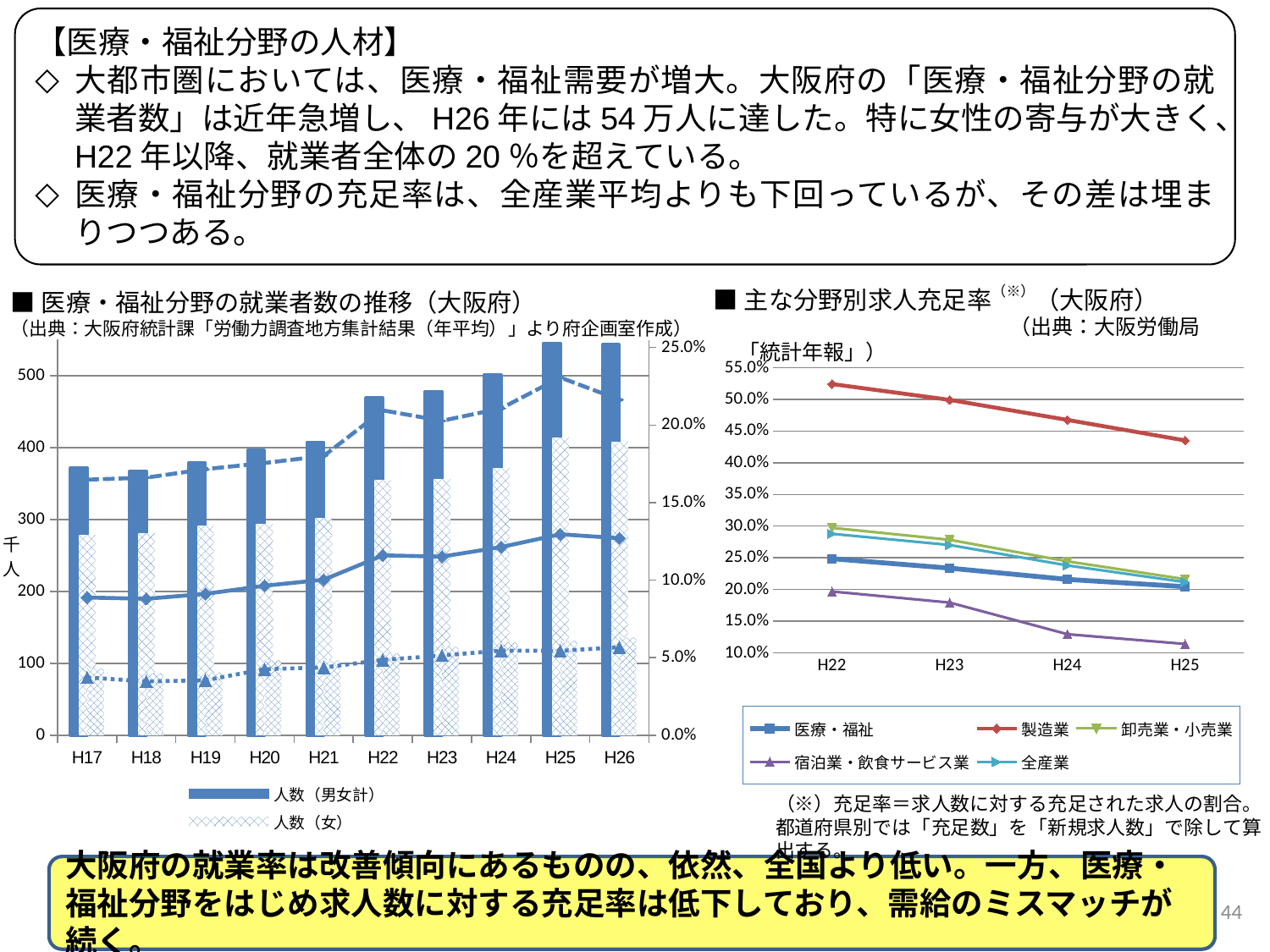

【医療・福祉分野の人材】
大都市圏においては、医療・福祉需要が増大。大阪府の「医療・福祉分野の就業者数」は近年急増し、H26年には54万人に達した。特に女性の寄与が大きく、H22年以降、就業者全体の20％を超えている。
医療・福祉分野の充足率は、全産業平均よりも下回っているが、その差は埋まりつつある。
■主な分野別求人充足率（※）（大阪府）
　　　　　　　　　　　　　　（出典：大阪労働局「統計年報」）
■医療・福祉分野の就業者数の推移（大阪府）
（出典：大阪府統計課「労働力調査地方集計結果（年平均）」より府企画室作成）

### Chart

| Category | 人数（男女計） | 人数（女） | 人数（男） | 就業者全体に占める割合（男女計） | 就業者全体に占める割合（女） | 就業者全体に占める割合（男） |
|---|---|---|---|---|---|---|
| H17 | 372.0 | 279.0 | 93.0 | 0.08874045801526717 | 0.16479621972829298 | 0.03721488595438175 |
| H18 | 367.0 | 281.0 | 86.0 | 0.08792525155725922 | 0.1660756501182033 | 0.034635521546516314 |
| H19 | 379.0 | 292.0 | 87.0 | 0.09108387406873347 | 0.17156286721504113 | 0.03538023586823912 |
| H20 | 397.0 | 294.0 | 104.0 | 0.09635922330097087 | 0.1755223880597015 | 0.0425357873210634 |
| H21 | 407.0 | 302.0 | 104.0 | 0.10022162029056883 | 0.1800834824090638 | 0.0436241610738255 |
| H22 | 469.0 | 355.0 | 114.0 | 0.11597428288822947 | 0.20943952802359883 | 0.04853128991060025 |
| H23 | 478.0 | 356.0 | 123.0 | 0.115152975186702 | 0.20273348519362186 | 0.05135699373695198 |
| H24 | 501.0 | 372.0 | 129.0 | 0.12130750605326876 | 0.21076487252124645 | 0.05454545454545454 |
| H25 | 545.0 | 414.0 | 131.0 | 0.12957679505468378 | 0.23064066852367687 | 0.05433430111986728 |
| H26 | 544.0 | 408.0 | 136.0 | 0.12701377539108102 | 0.2163308589607635 | 0.05673758865248227 |

### Chart

| Category |  |  |  |  |  |
|---|---|---|---|---|---|
| H22 | 0.2485685015458354 | 0.5241382135468938 | 0.29725371892229274 | 0.19674273650346838 | 0.28782068955509765 |
| H23 | 0.23363574285435568 | 0.4991430061852597 | 0.2783193392822369 | 0.1792090547732938 | 0.27018224543418057 |
| H24 | 0.21577572672679016 | 0.4675520189257487 | 0.24437538723667906 | 0.12926844763508147 | 0.23786359013385802 |
| H25 | 0.2042902117729877 | 0.43514597548698447 | 0.21614369029303374 | 0.11390052510472594 | 0.21146462680949069 |
（※）充足率＝求人数に対する充足された求人の割合。
都道府県別では「充足数」を「新規求人数」で除して算出する。
44
大阪府の就業率は改善傾向にあるものの、依然、全国より低い。一方、医療・福祉分野をはじめ求人数に対する充足率は低下しており、需給のミスマッチが続く。
44